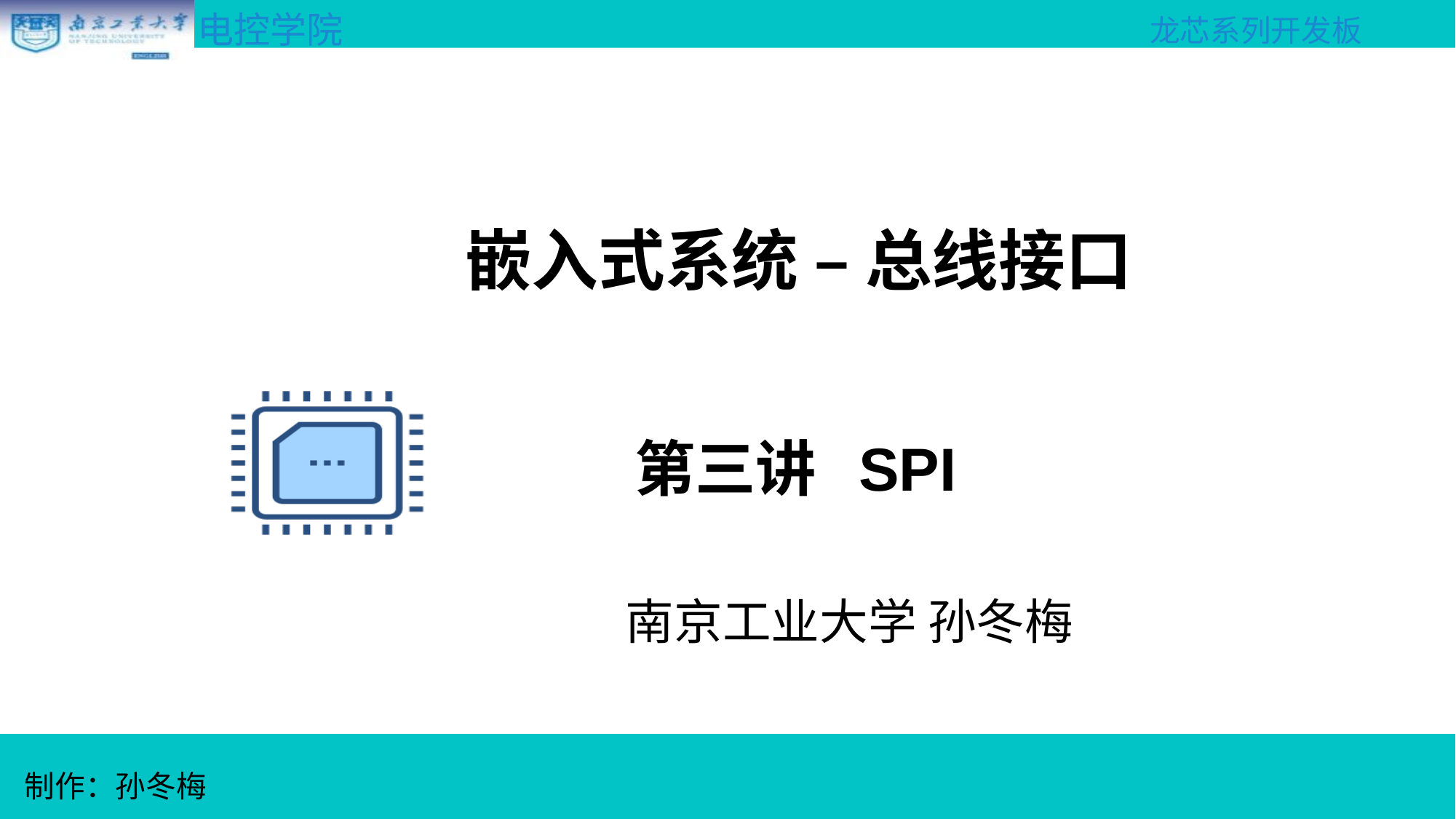

嵌入式系统 – 总线接口
第三讲  SPI
南京工业大学 孙冬梅